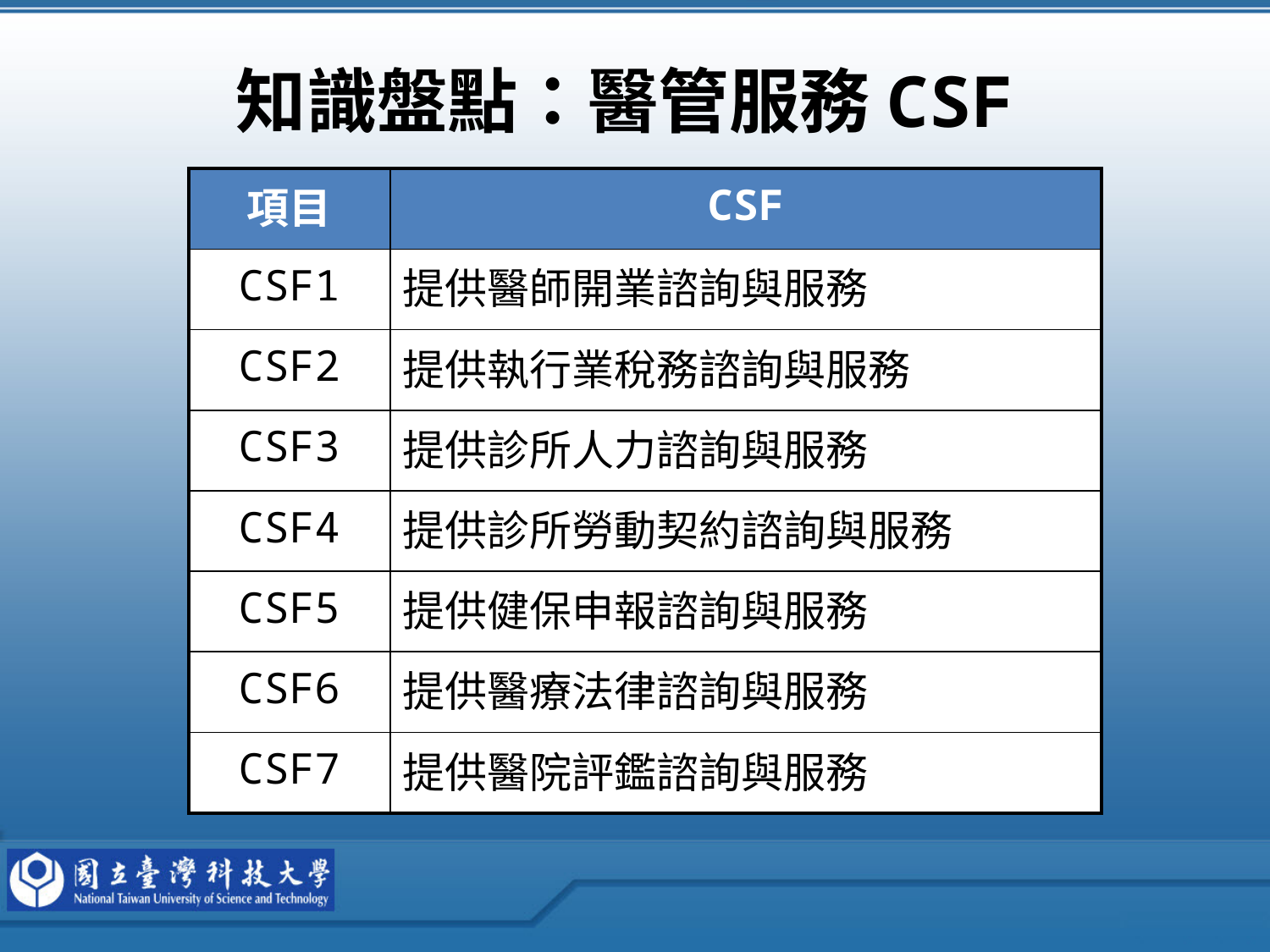

# 知識盤點：醫管服務CSF
| 項目 | CSF |
| --- | --- |
| CSF1 | 提供醫師開業諮詢與服務 |
| CSF2 | 提供執行業稅務諮詢與服務 |
| CSF3 | 提供診所人力諮詢與服務 |
| CSF4 | 提供診所勞動契約諮詢與服務 |
| CSF5 | 提供健保申報諮詢與服務 |
| CSF6 | 提供醫療法律諮詢與服務 |
| CSF7 | 提供醫院評鑑諮詢與服務 |